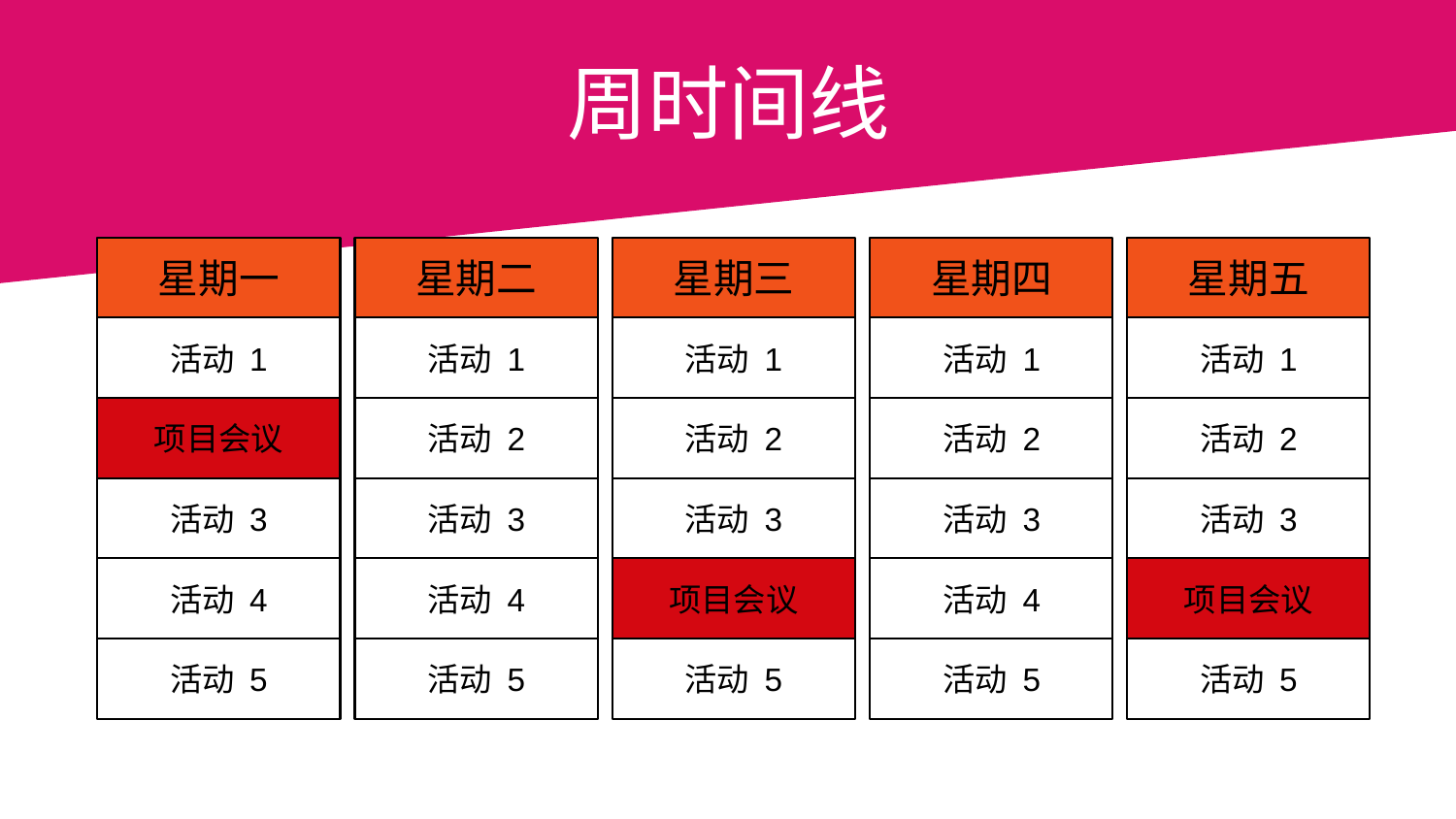

# 周时间线
星期一
星期二
星期三
星期四
星期五
活动 1
活动 1
活动 1
活动 1
活动 1
项目会议
活动 2
活动 2
活动 2
活动 2
活动 3
活动 3
活动 3
活动 3
活动 3
活动 4
活动 4
项目会议
活动 4
项目会议
活动 5
活动 5
活动 5
活动 5
活动 5